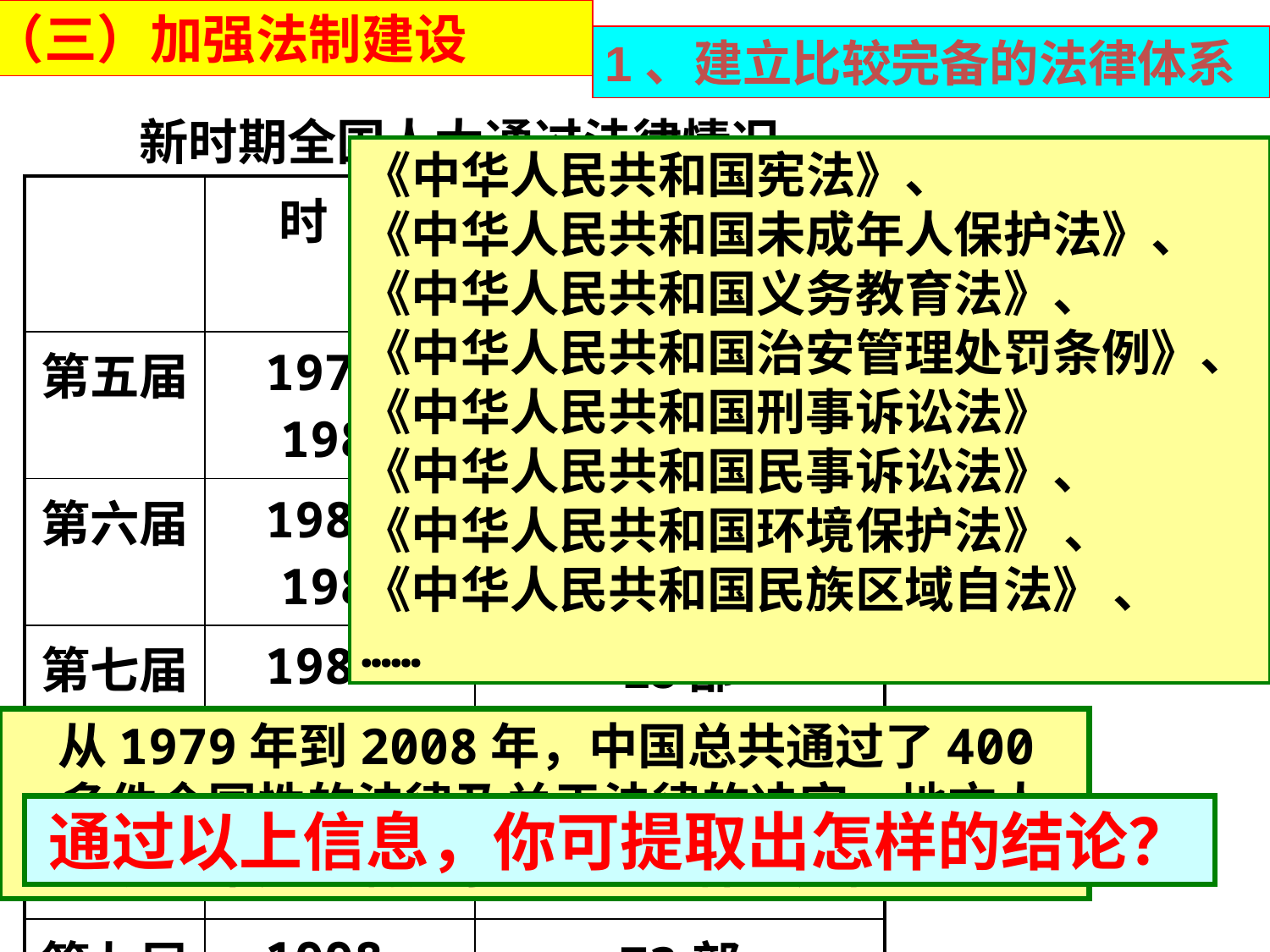

（三）加强法制建设
1、建立比较完备的法律体系
新时期全国人大通过法律情况
《中华人民共和国宪法》、
《中华人民共和国未成年人保护法》、
《中华人民共和国义务教育法》、
《中华人民共和国治安管理处罚条例》、
《中华人民共和国刑事诉讼法》
《中华人民共和国民事诉讼法》、
《中华人民共和国环境保护法》 、
《中华人民共和国民族区域自法》 、
……
|  | 时 间 | 制定\修订的法律 |
| --- | --- | --- |
| 第五届 | 1978-1982 | 18部 |
| 第六届 | 1983-1987 | 7部 |
| 第七届 | 1988-1992 | 13部 |
| 第八届 | 1993-1997 | 10部 |
| 第九届 | 1998-2002 | 73部 |
| 第十届 | 2003-2008 | 115部 |
   从1979年到2008年，中国总共通过了400多件全国性的法律及关于法律的决定，地方人大及其常委会制定了近8000件地方性法规。
通过以上信息，你可提取出怎样的结论？